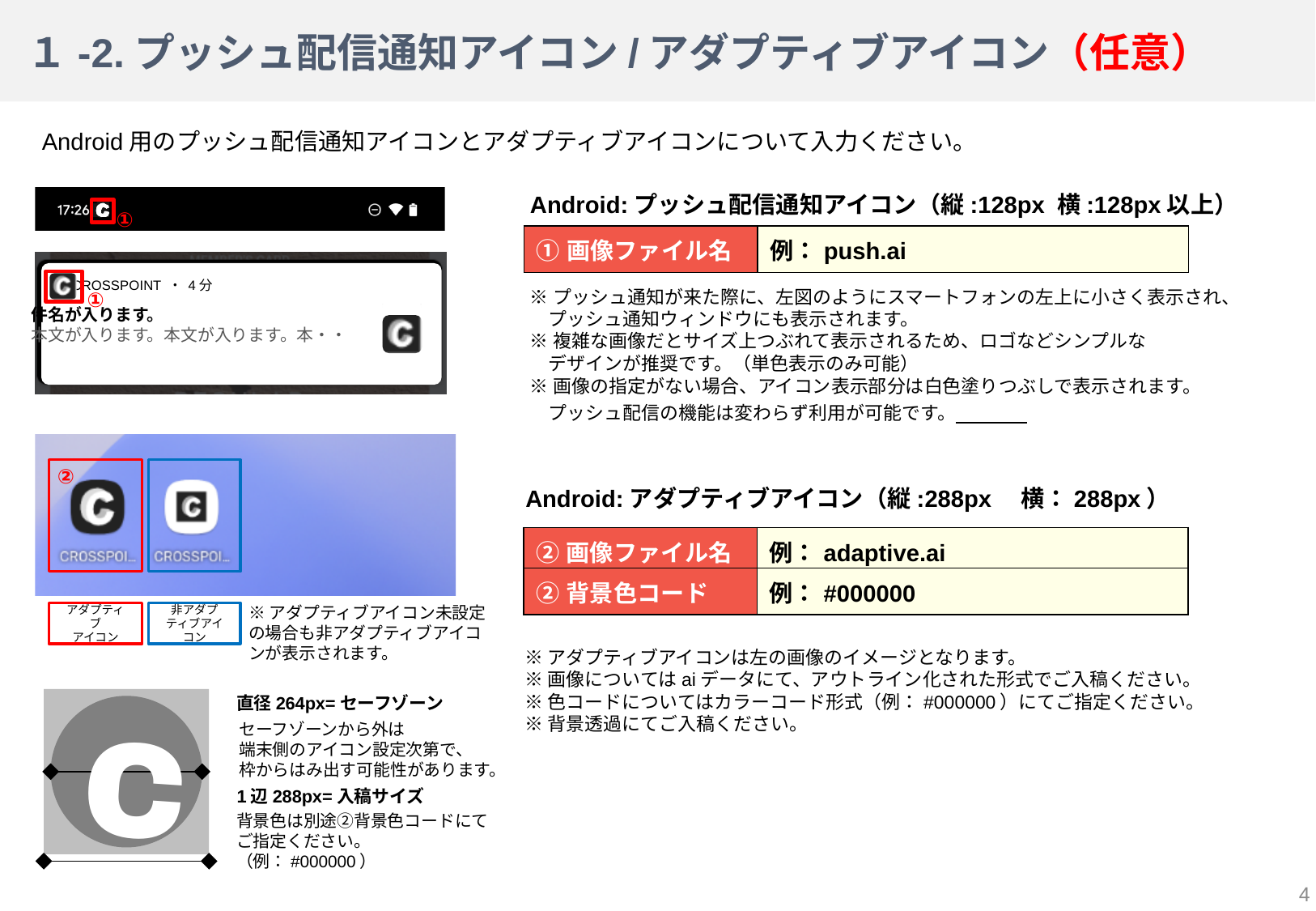

# １-2.プッシュ配信通知アイコン/アダプティブアイコン（任意）
| ①画像ファイル名 | 例：push.ai |
| --- | --- |
| ②画像ファイル名 | 例：adaptive.ai |
| --- | --- |
| ②背景色コード | 例：#000000 |
| --- | --- |
C
4